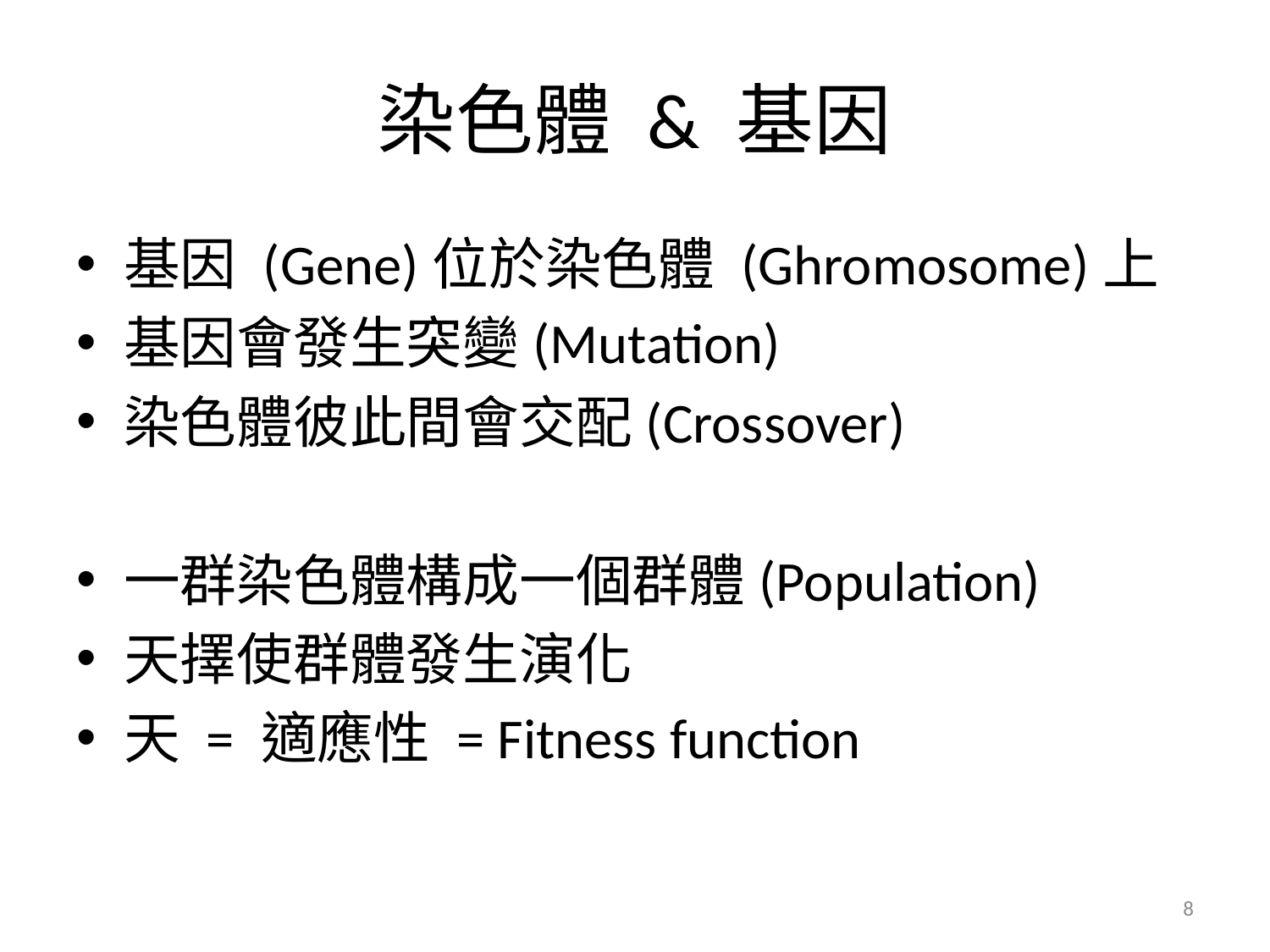

# 染色體 & 基因
基因 (Gene)位於染色體 (Ghromosome)上
基因會發生突變(Mutation)
染色體彼此間會交配(Crossover)

一群染色體構成一個群體(Population)
天擇使群體發生演化
天 = 適應性 = Fitness function
8